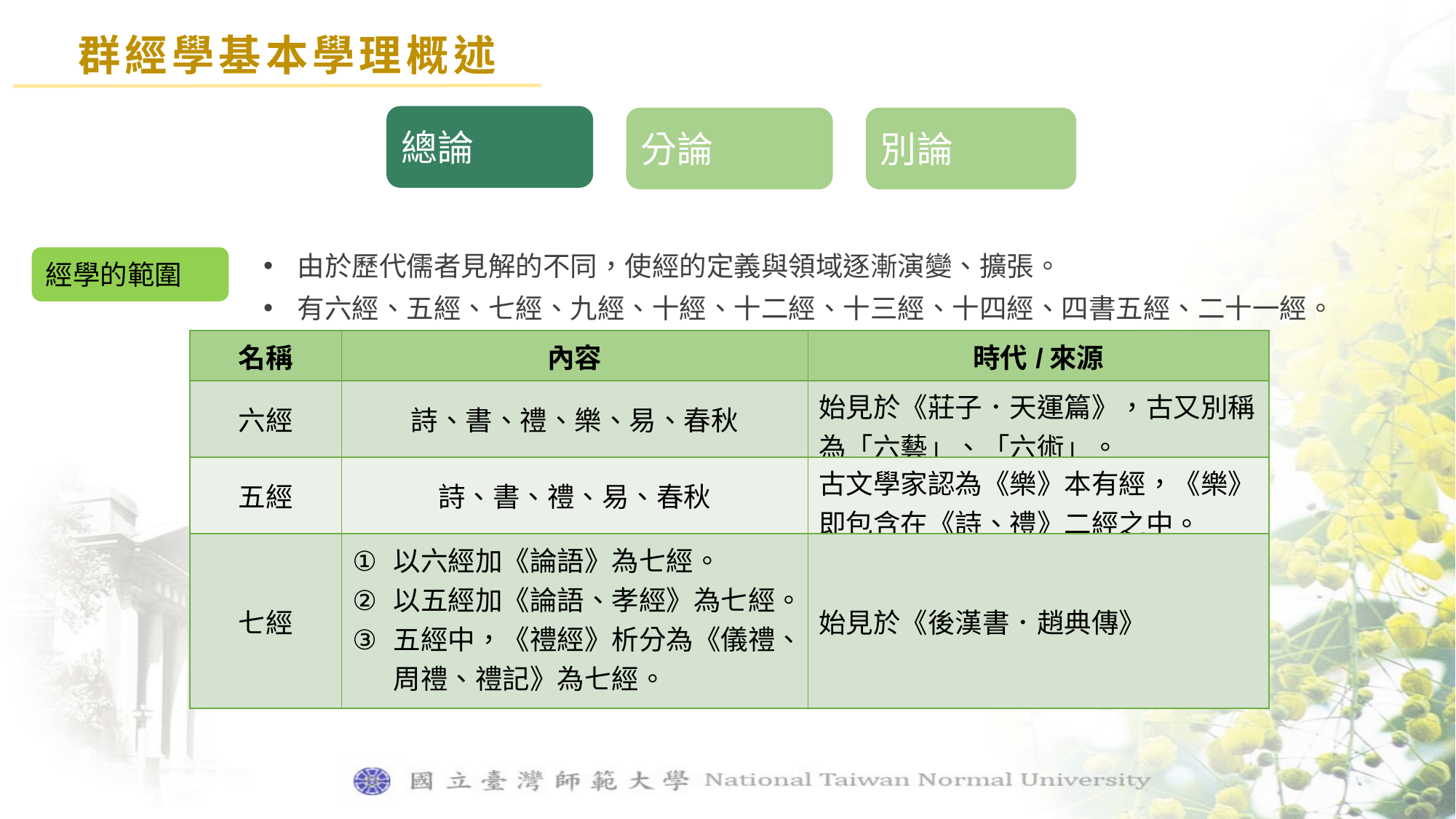

群經學基本學理概述
總論
分論
別論
由於歷代儒者見解的不同，使經的定義與領域逐漸演變、擴張。
有六經、五經、七經、九經、十經、十二經、十三經、十四經、四書五經、二十一經。
經學的範圍
| 名稱 | 內容 | 時代/來源 |
| --- | --- | --- |
| 六經 | 詩、書、禮、樂、易、春秋 | 始見於《莊子．天運篇》，古又別稱為「六藝」、「六術」。 |
| 五經 | 詩、書、禮、易、春秋 | 古文學家認為《樂》本有經，《樂》即包含在《詩、禮》二經之中。 |
| 七經 | 以六經加《論語》為七經。 以五經加《論語、孝經》為七經。 五經中，《禮經》析分為《儀禮、周禮、禮記》為七經。 | 始見於《後漢書．趙典傳》 |